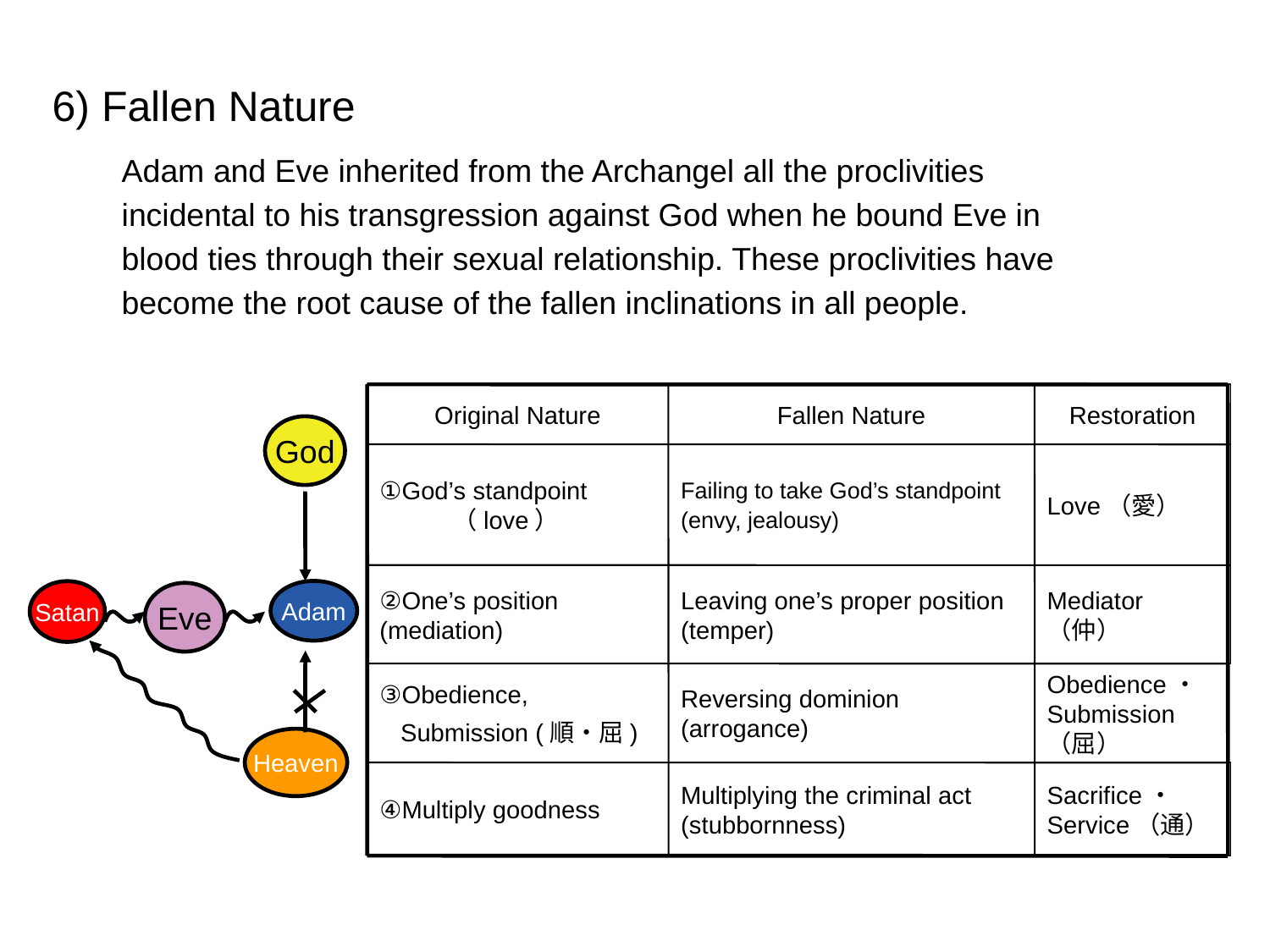

6) Fallen Nature
Adam and Eve inherited from the Archangel all the proclivities
incidental to his transgression against God when he bound Eve in
blood ties through their sexual relationship. These proclivities have
become the root cause of the fallen inclinations in all people.
Original Nature

Fallen Nature

Restoration

①God’s standpoint
（love）

Failing to take God’s standpoint
(envy, jealousy)‏
Love（愛）
②One’s position    	(mediation)‏

Leaving one’s proper position (temper)‏
Mediator（仲）
③Obedience,
   Submission (順・屈)‏

Reversing dominion (arrogance)‏
Obedience・Submission（屈）
④Multiply goodness

Multiplying the criminal act (stubbornness)‏
Sacrifice・Service（通）

God

Adam
Satan
Eve

Heaven